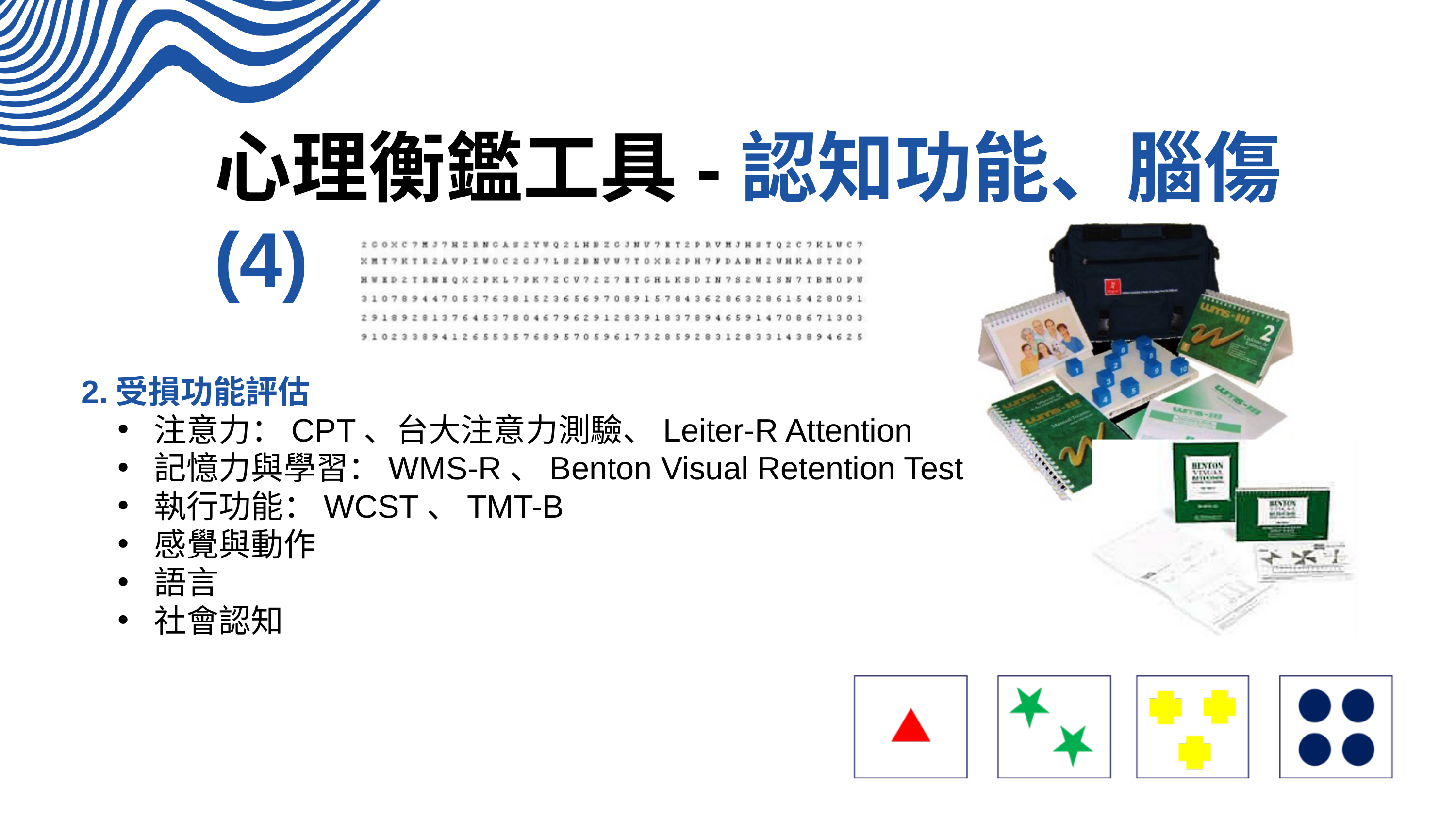

心理衡鑑工具-認知功能、腦傷(4)

2.受損功能評估
注意力：CPT、台大注意力測驗、Leiter-R Attention
記憶力與學習：WMS-R、Benton Visual Retention Test
執行功能：WCST、TMT-B
感覺與動作
語言
社會認知